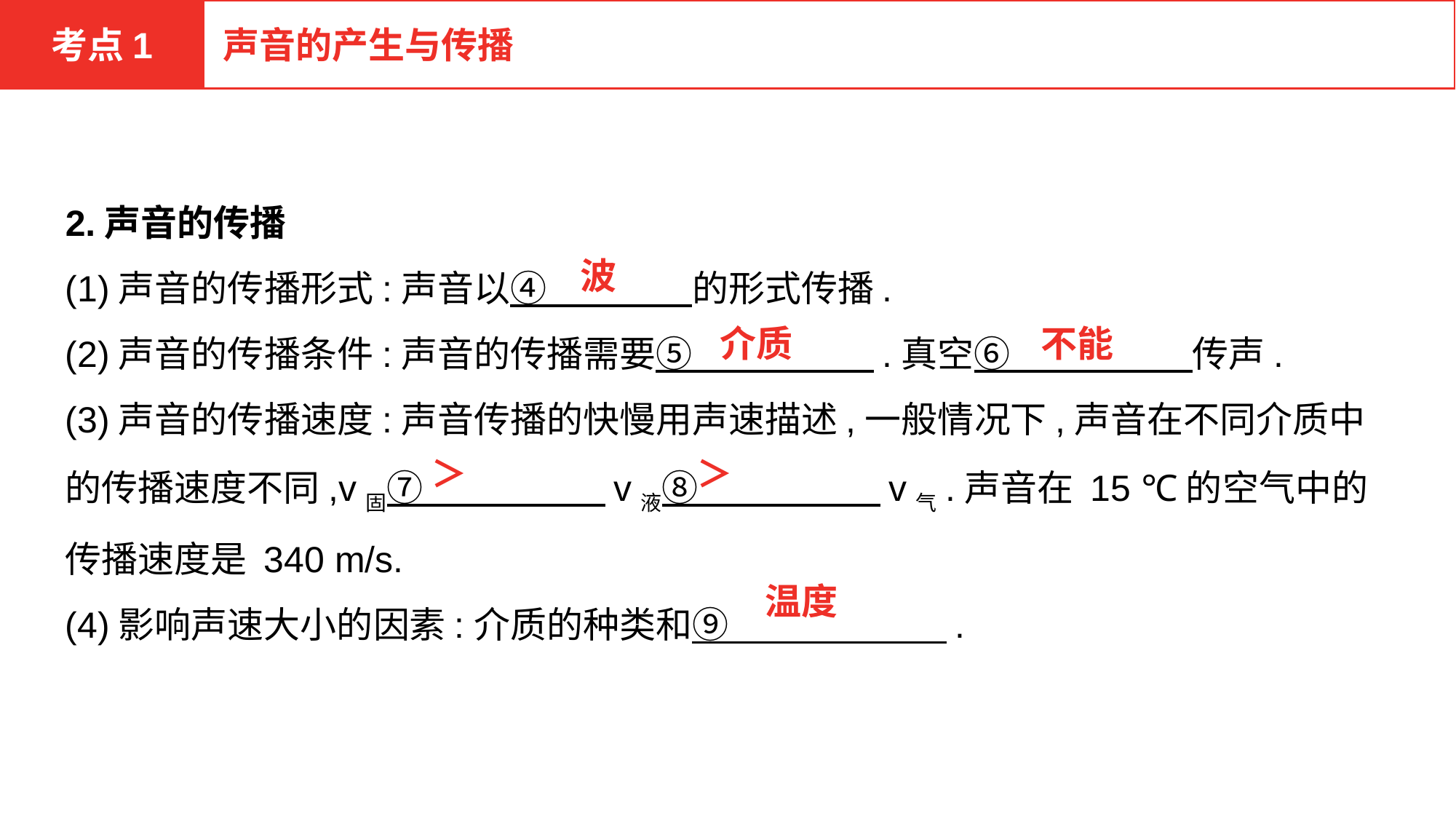

考点1
声音的产生与传播
2.声音的传播
(1)声音的传播形式:声音以④　　　　的形式传播.
(2)声音的传播条件:声音的传播需要⑤　　　　　.真空⑥　　　　　传声.
(3)声音的传播速度:声音传播的快慢用声速描述,一般情况下,声音在不同介质中的传播速度不同,v固⑦　　　　　v液⑧　　　　　v气.声音在 15 ℃的空气中的传播速度是 340 m/s.
(4)影响声速大小的因素:介质的种类和⑨　　　　　　.
波
介质
不能
＞
＞
温度